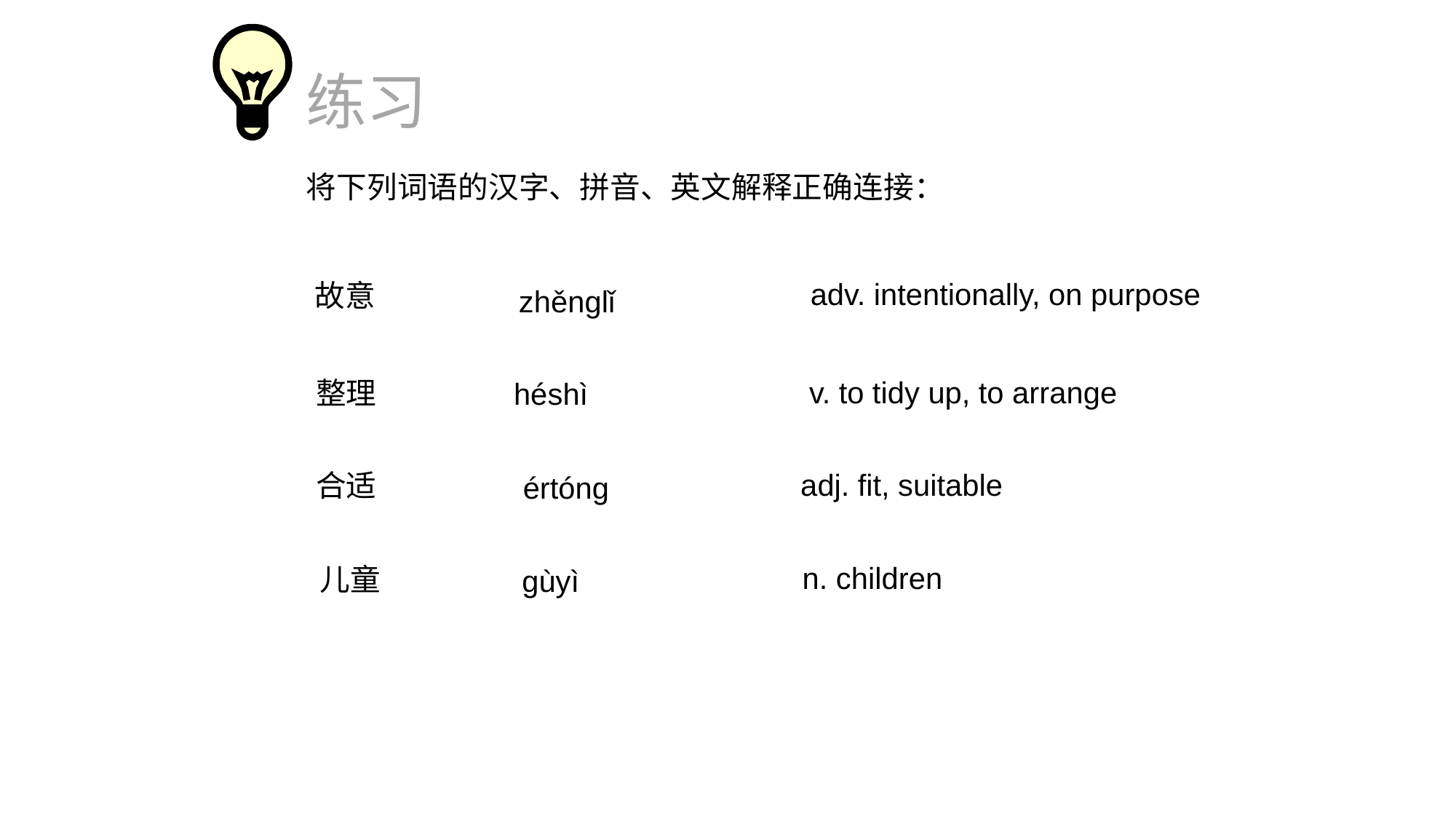

练习
将下列词语的汉字、拼音、英文解释正确连接：
adv. intentionally, on purpose
故意
zhěnglǐ
v. to tidy up, to arrange
整理
héshì
adj. fit, suitable
合适
értóng
n. children
儿童
gùyì